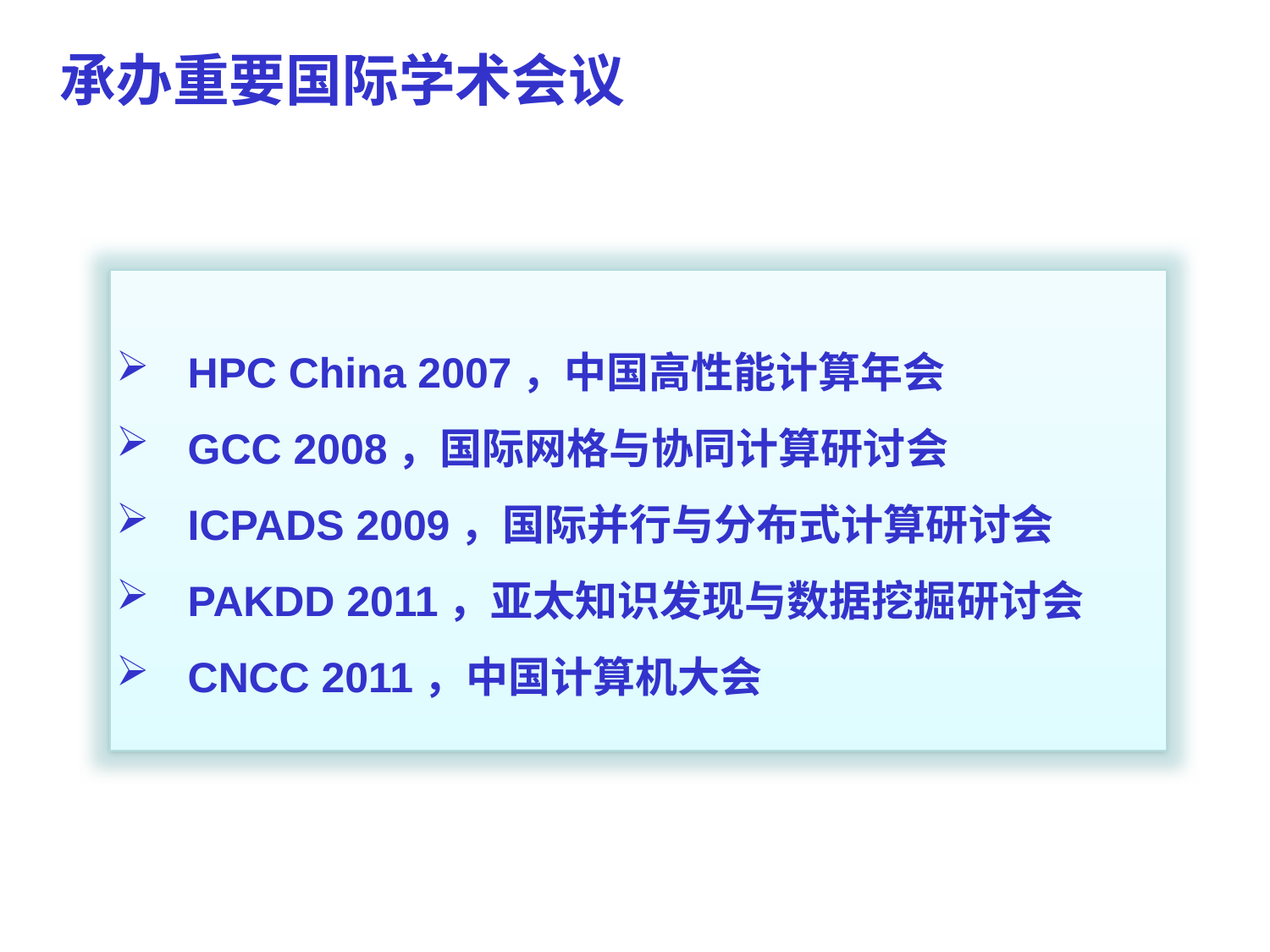

承办重要国际学术会议
HPC China 2007，中国高性能计算年会
GCC 2008，国际网格与协同计算研讨会
ICPADS 2009，国际并行与分布式计算研讨会
PAKDD 2011，亚太知识发现与数据挖掘研讨会
CNCC 2011，中国计算机大会